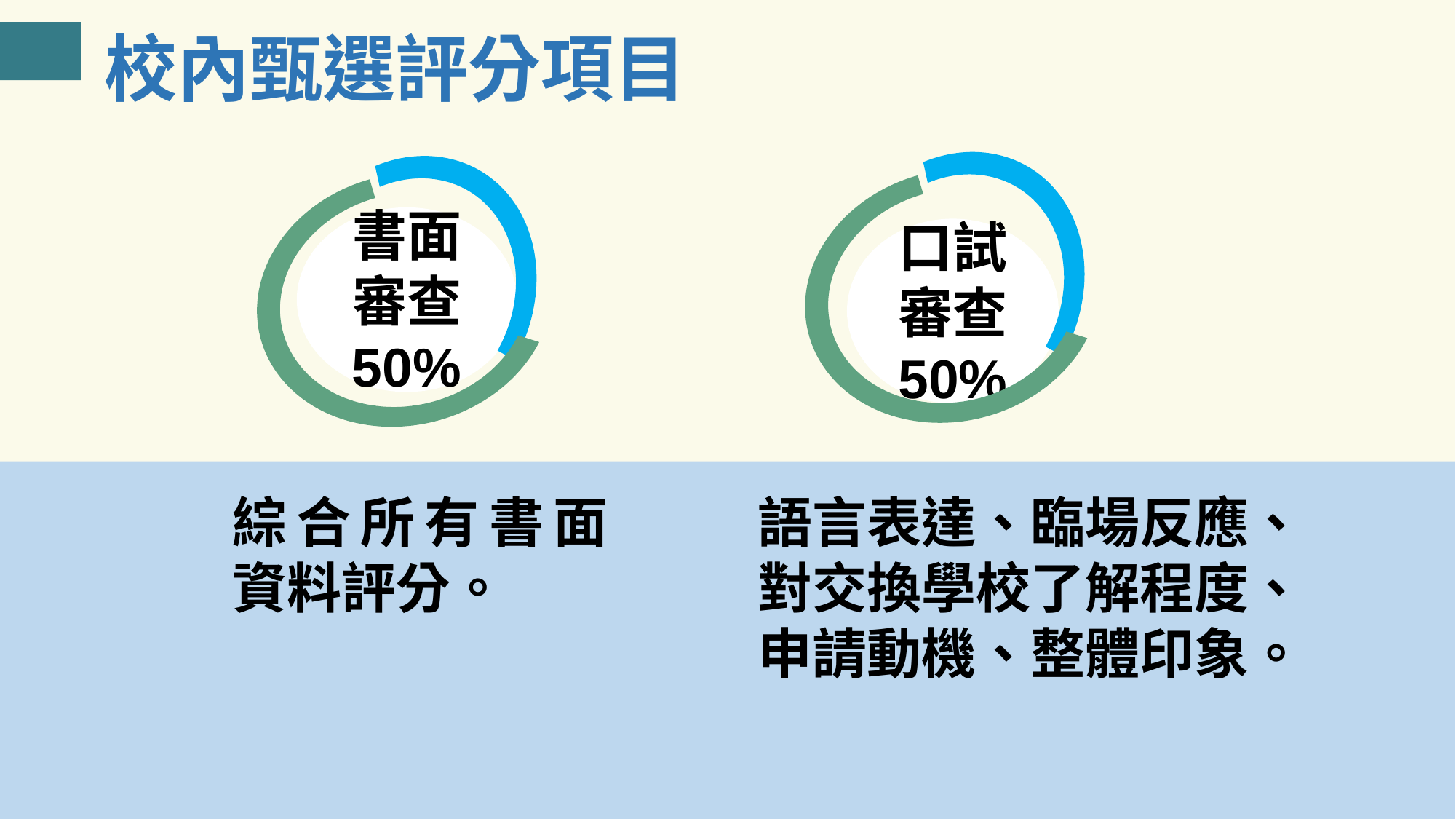

校內甄選評分項目

書面審查
50%
口試審查
50%

綜合所有書面資料評分。
語言表達、臨場反應、對交換學校了解程度、申請動機、整體印象。